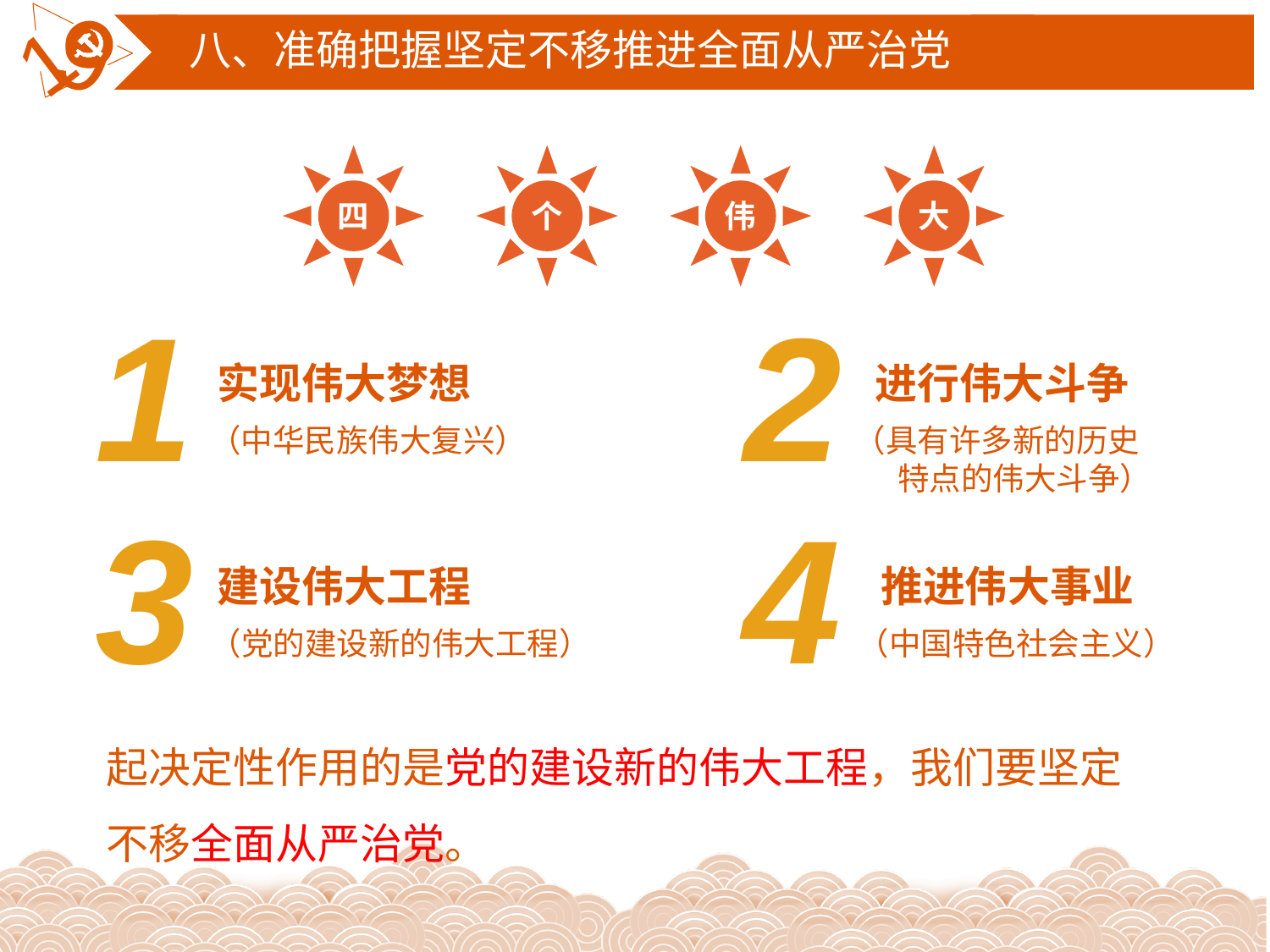

八、准确把握坚定不移推进全面从严治党

四
个
伟
大
1
实现伟大梦想
（中华民族伟大复兴）
2
进行伟大斗争
（具有许多新的历史
     特点的伟大斗争）
3
建设伟大工程
（党的建设新的伟大工程）
4
推进伟大事业
（中国特色社会主义）
起决定性作用的是党的建设新的伟大工程，我们要坚定不移全面从严治党。